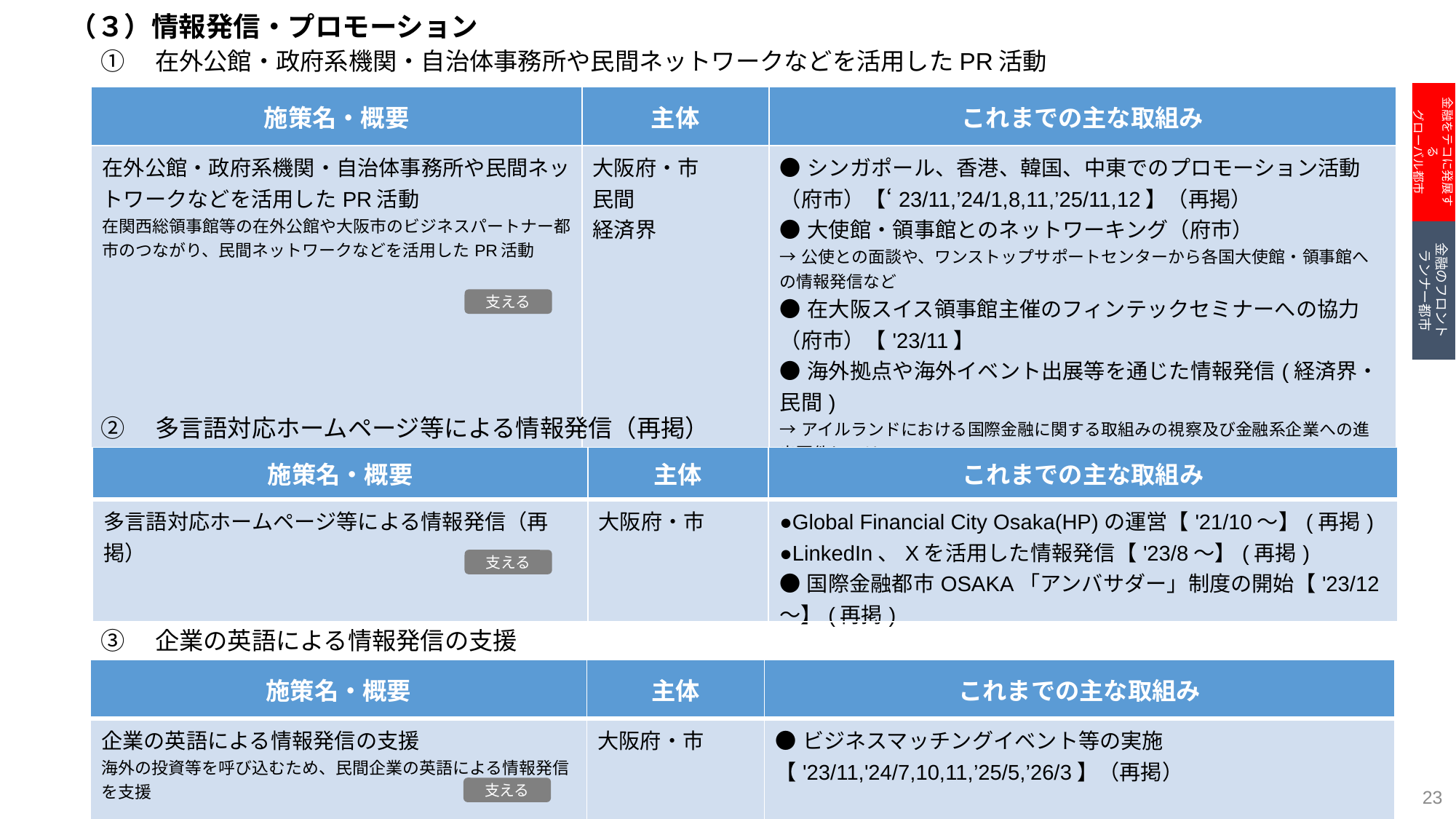

（３）情報発信・プロモーション
①　在外公館・政府系機関・自治体事務所や民間ネットワークなどを活用したPR活動
金融をテコに発展する
グローバル都市
| 施策名・概要 | 主体 | これまでの主な取組み |
| --- | --- | --- |
| 在外公館・政府系機関・自治体事務所や民間ネットワークなどを活用したPR活動 在関西総領事館等の在外公館や大阪市のビジネスパートナー都市のつながり、民間ネットワークなどを活用したPR活動 | 大阪府・市 民間 経済界 | ●シンガポール、香港、韓国、中東でのプロモーション活動（府市）【‘23/11,’24/1,8,11,’25/11,12】（再掲） ●大使館・領事館とのネットワーキング（府市） →公使との面談や、ワンストップサポートセンターから各国大使館・領事館への情報発信など ●在大阪スイス領事館主催のフィンテックセミナーへの協力（府市）【'23/11】 ●海外拠点や海外イベント出展等を通じた情報発信(経済界・民間) →アイルランドにおける国際金融に関する取組みの視察及び金融系企業への進出要件ヒアリ 　ングを実施【’24/9,10】（関西経済連合会） →海外拠点での大阪の取組周知協力（SBIホールディングス） |
金融のフロント
ランナー都市
支える
②　多言語対応ホームページ等による情報発信（再掲）
| 施策名・概要 | 主体 | これまでの主な取組み |
| --- | --- | --- |
| 多言語対応ホームページ等による情報発信（再掲） | 大阪府・市 | ●Global Financial City Osaka(HP)の運営【'21/10～】(再掲) ●LinkedIn、Xを活用した情報発信【'23/8～】(再掲) ●国際金融都市OSAKA「アンバサダー」制度の開始【'23/12～】(再掲) |
支える
③　企業の英語による情報発信の支援
| 施策名・概要 | 主体 | これまでの主な取組み |
| --- | --- | --- |
| 企業の英語による情報発信の支援 海外の投資等を呼び込むため、民間企業の英語による情報発信を支援 | 大阪府・市 | ●ビジネスマッチングイベント等の実施【'23/11,'24/7,10,11,’25/5,’26/3】（再掲） |
23
支える